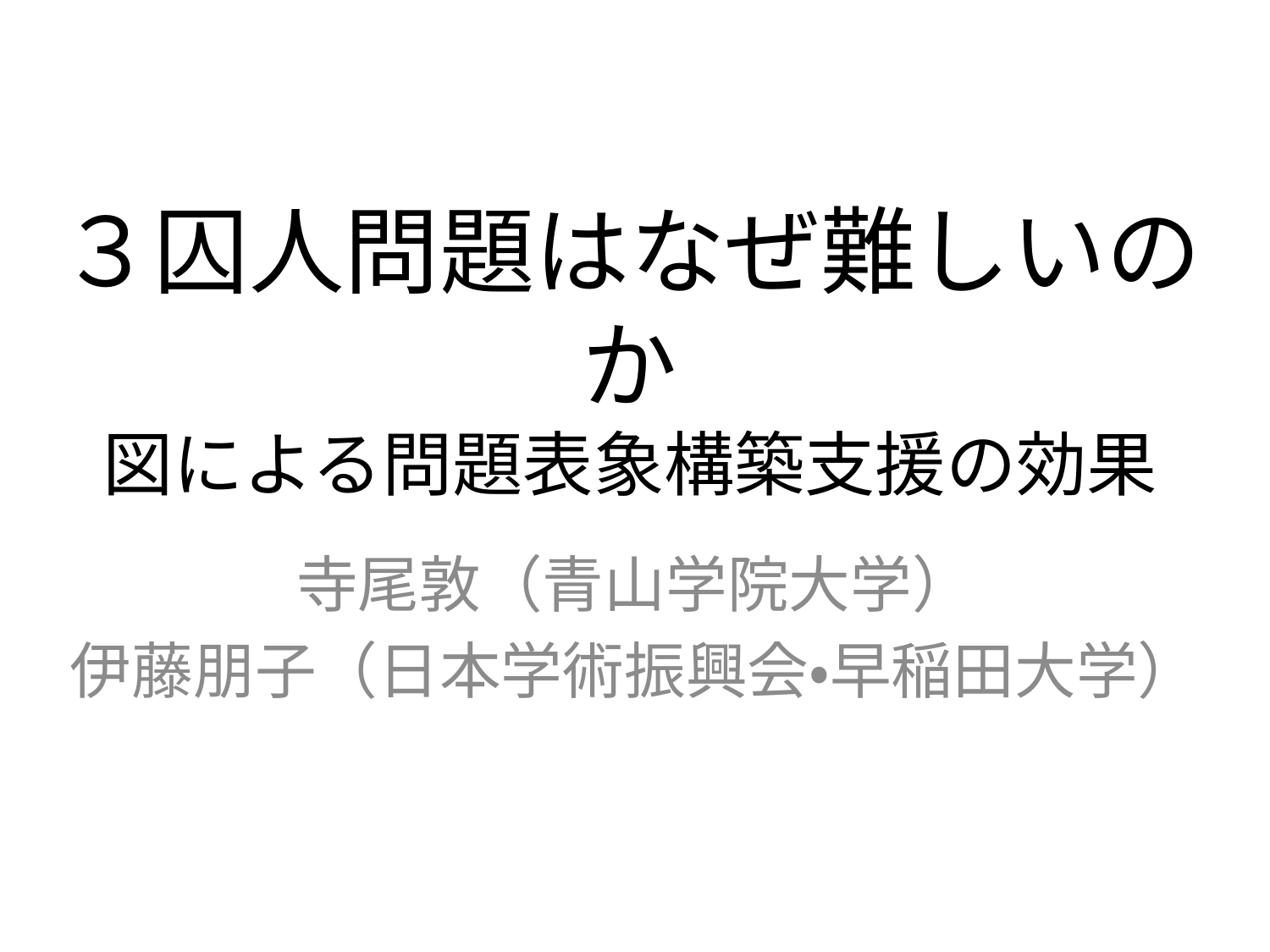

# ３囚人問題はなぜ難しいのか 図による問題表象構築支援の効果
寺尾敦（青山学院大学）
伊藤朋子（日本学術振興会・早稲田大学）